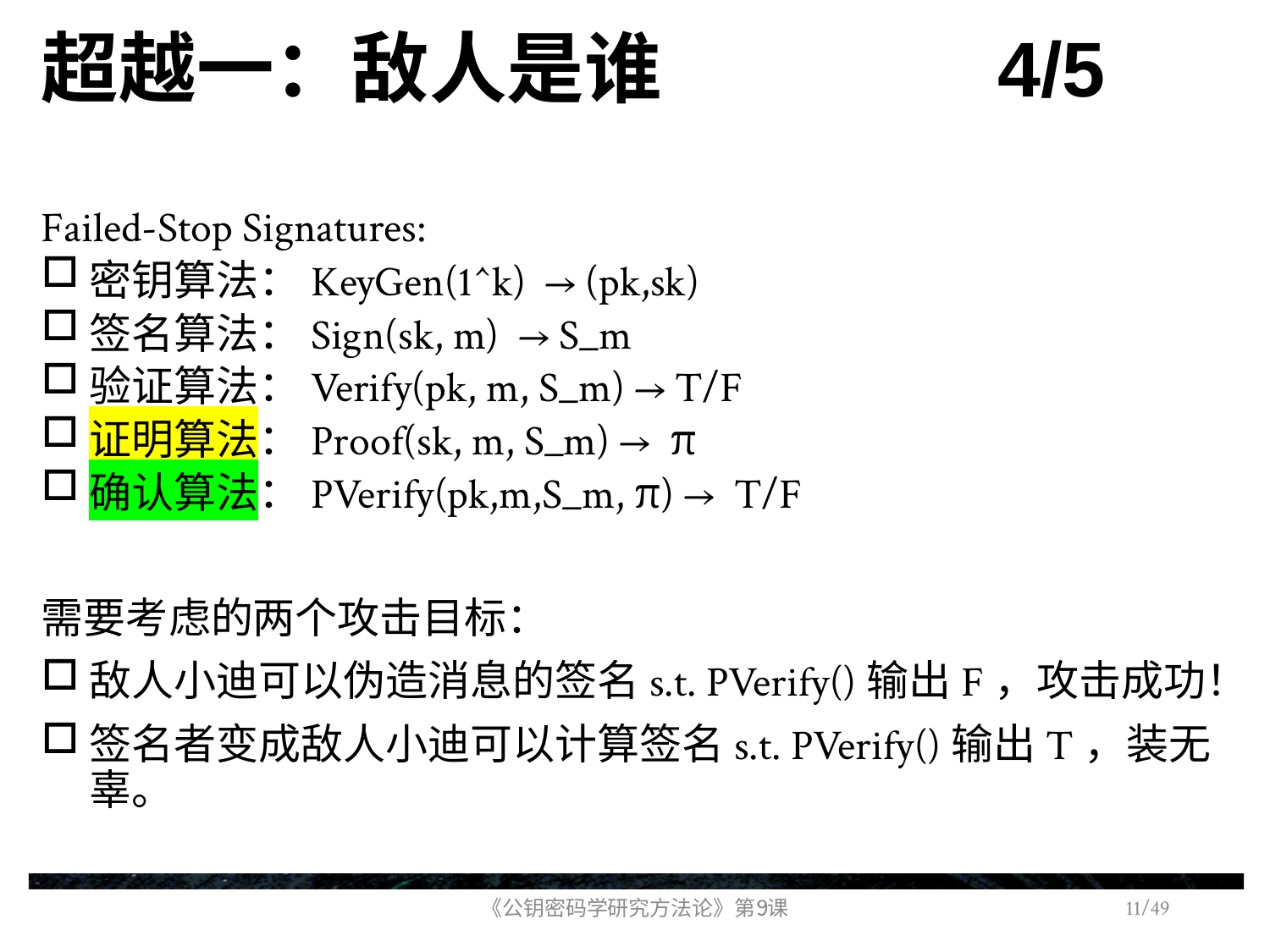

# 超越一：敌人是谁                  4/5
Failed-Stop Signatures:
密钥算法：KeyGen(1^k)  → (pk,sk)
签名算法：Sign(sk, m)  → S_m
验证算法：Verify(pk, m, S_m) → T/F
证明算法：Proof(sk, m, S_m) →  π
确认算法：PVerify(pk,m,S_m, π) →  T/F

需要考虑的两个攻击目标：
敌人小迪可以伪造消息的签名s.t. PVerify()输出F，攻击成功！
签名者变成敌人小迪可以计算签名s.t. PVerify()输出T，装无辜。
《公钥密码学研究方法论》第9课
11/49